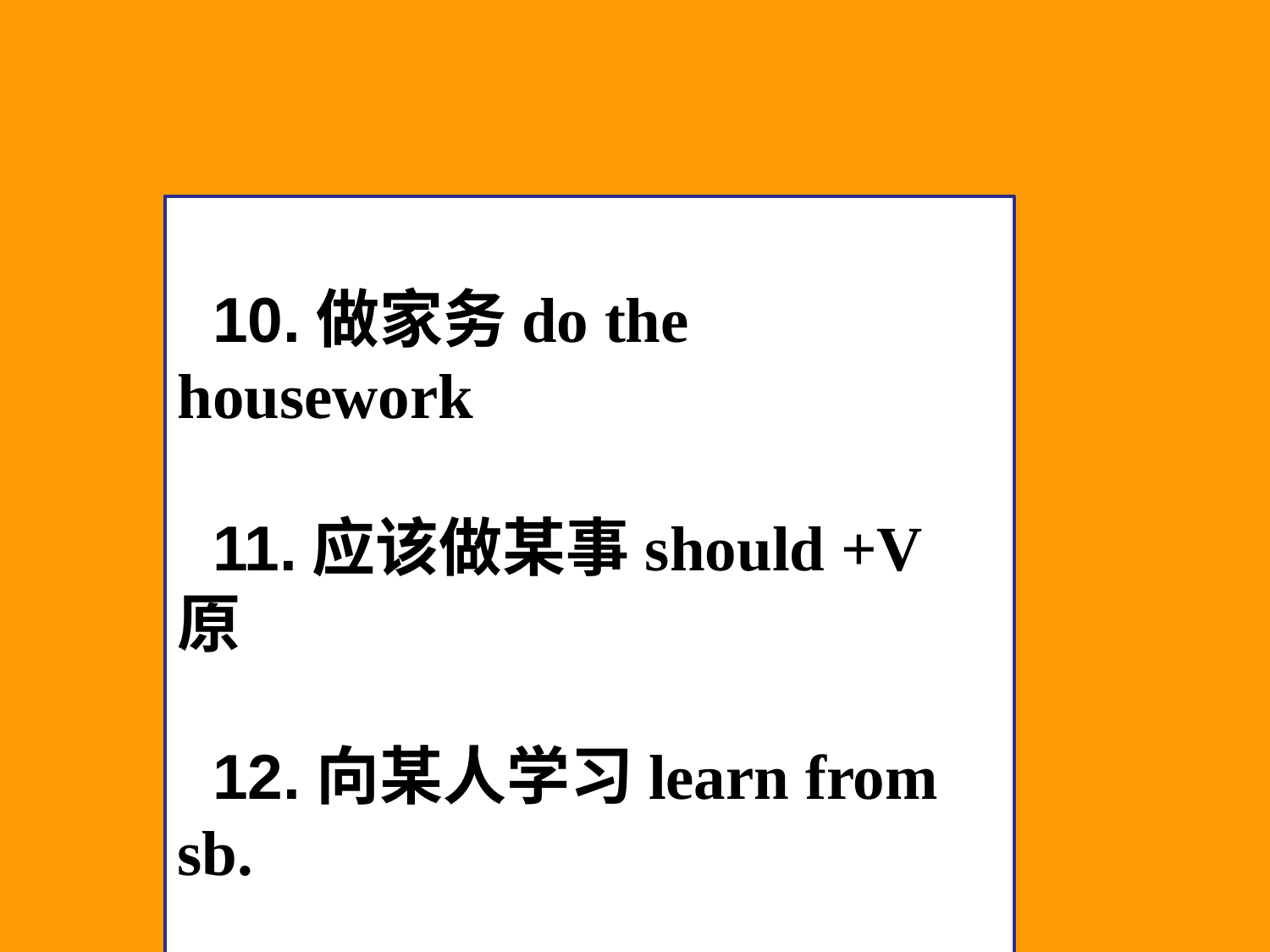

10.做家务do the housework

  11.应该做某事should +V原

  12.向某人学习learn from sb.